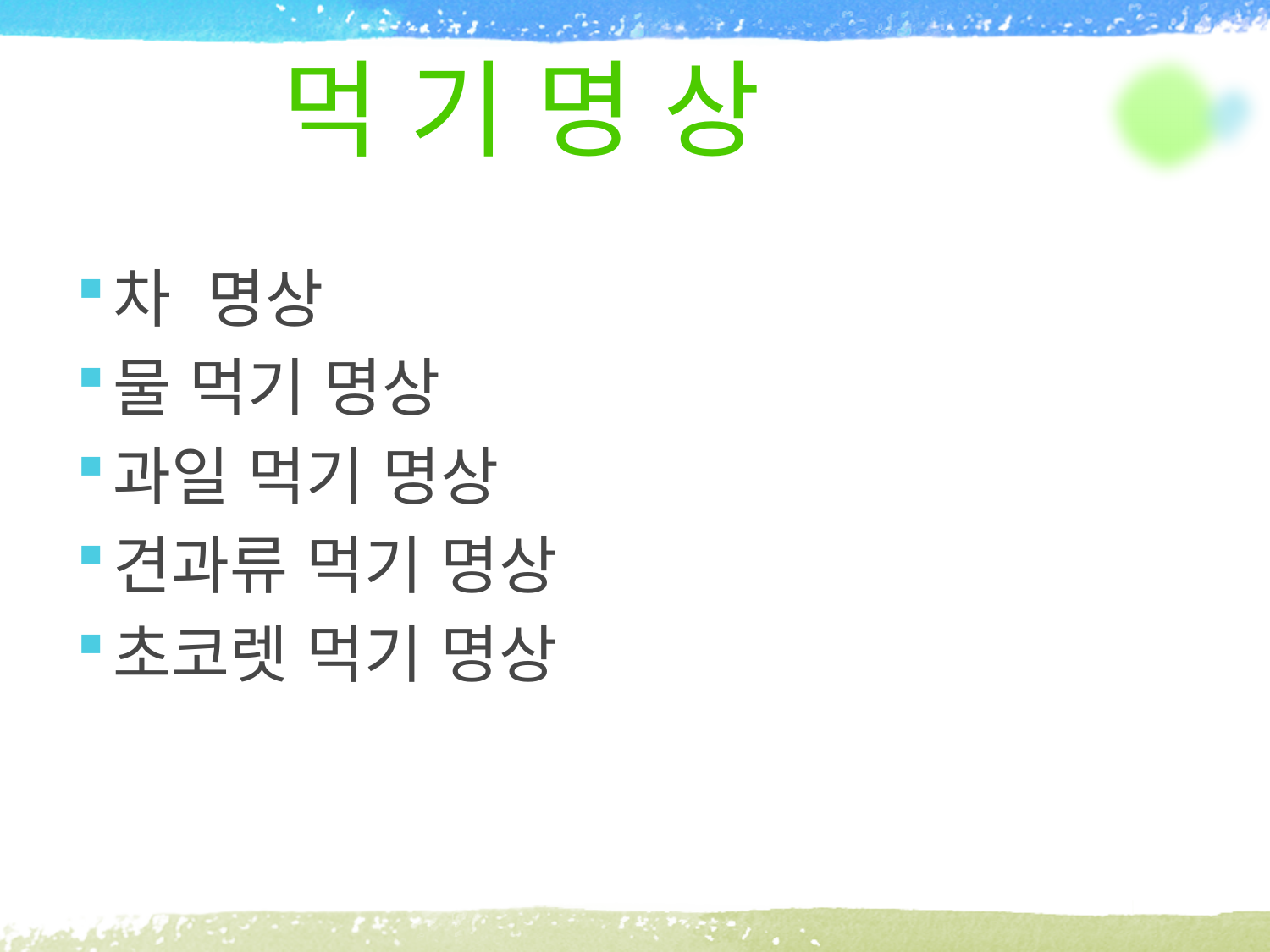

# 먹 기 명 상

차  명상
물 먹기 명상
과일 먹기 명상
견과류 먹기 명상
초코렛 먹기 명상